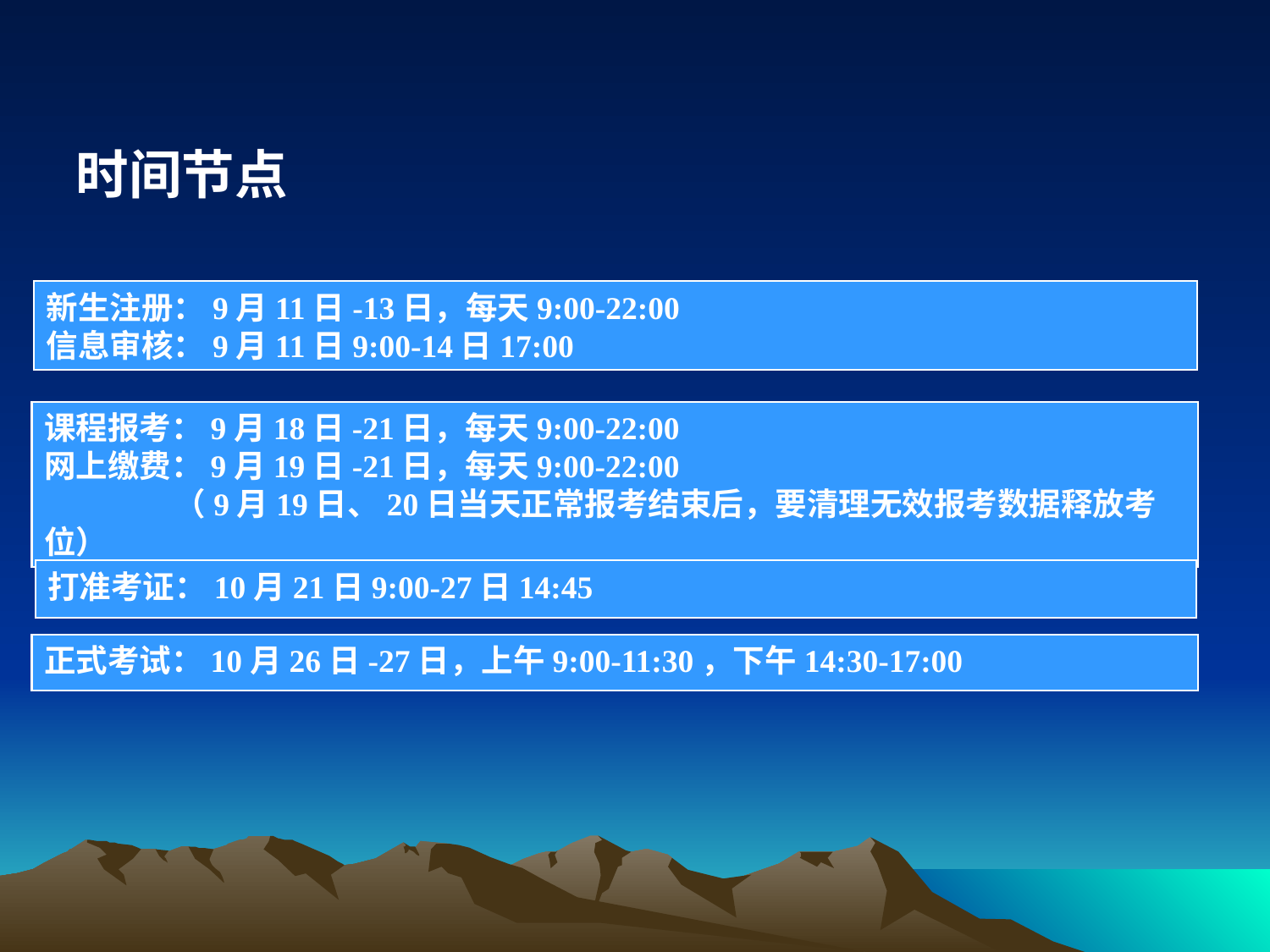

时间节点
新生注册：9月11日-13日，每天9:00-22:00
信息审核：9月11日9:00-14日17:00
课程报考：9月18日-21日，每天9:00-22:00
网上缴费：9月19日-21日，每天9:00-22:00
                 （9月19日、20日当天正常报考结束后，要清理无效报考数据释放考位）
打准考证：10月21日9:00-27日14:45
正式考试：10月26日-27日，上午9:00-11:30，下午14:30-17:00